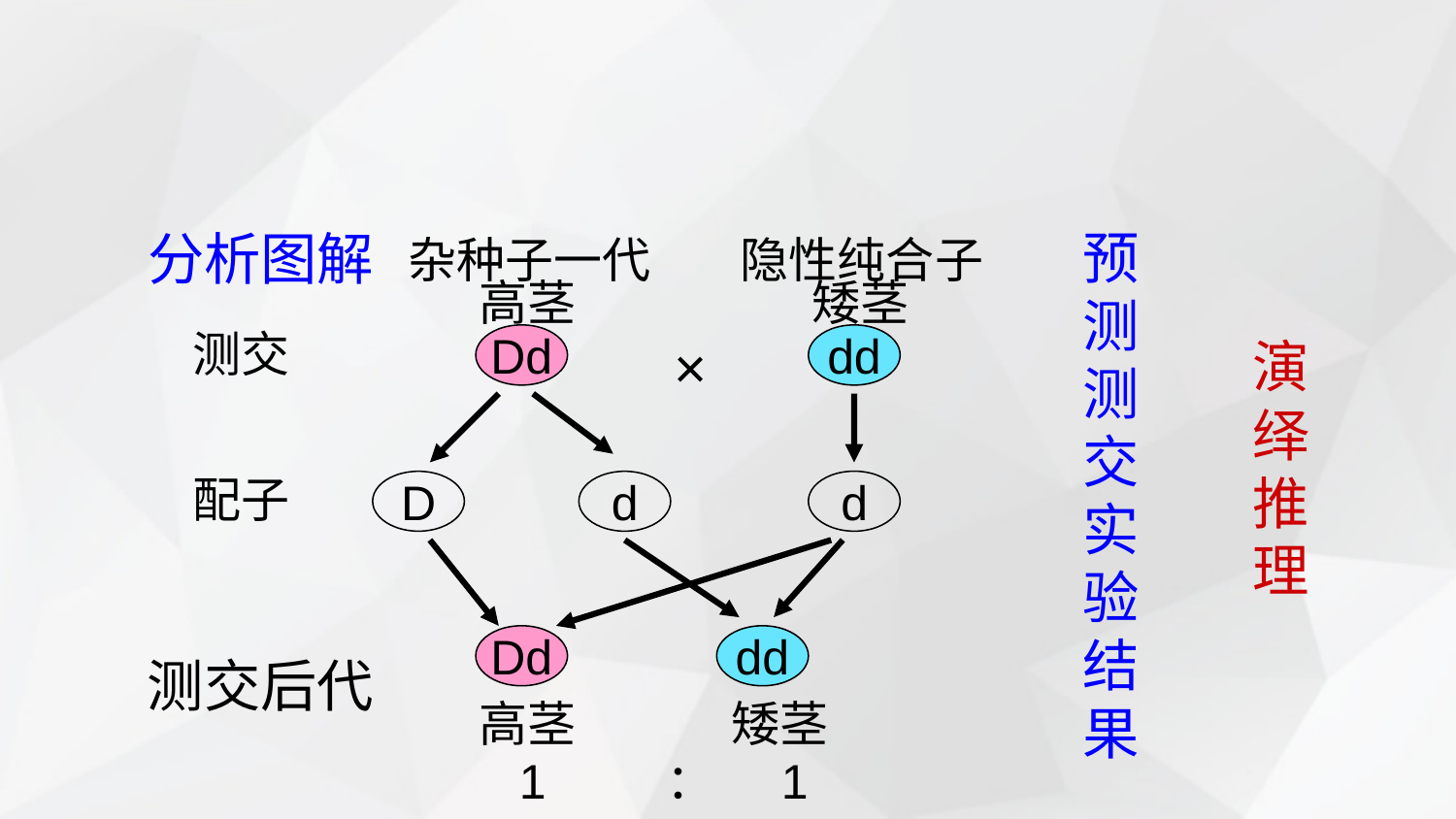

预
测
测
交
实
验
结
果

分析图解
杂种子一代
高茎
隐性纯合子
矮茎
测交
演
绎
推
理
Dd
dd
×

d
配子
D
d

Dd

dd
测交后代
高茎
矮茎
1        ：     1